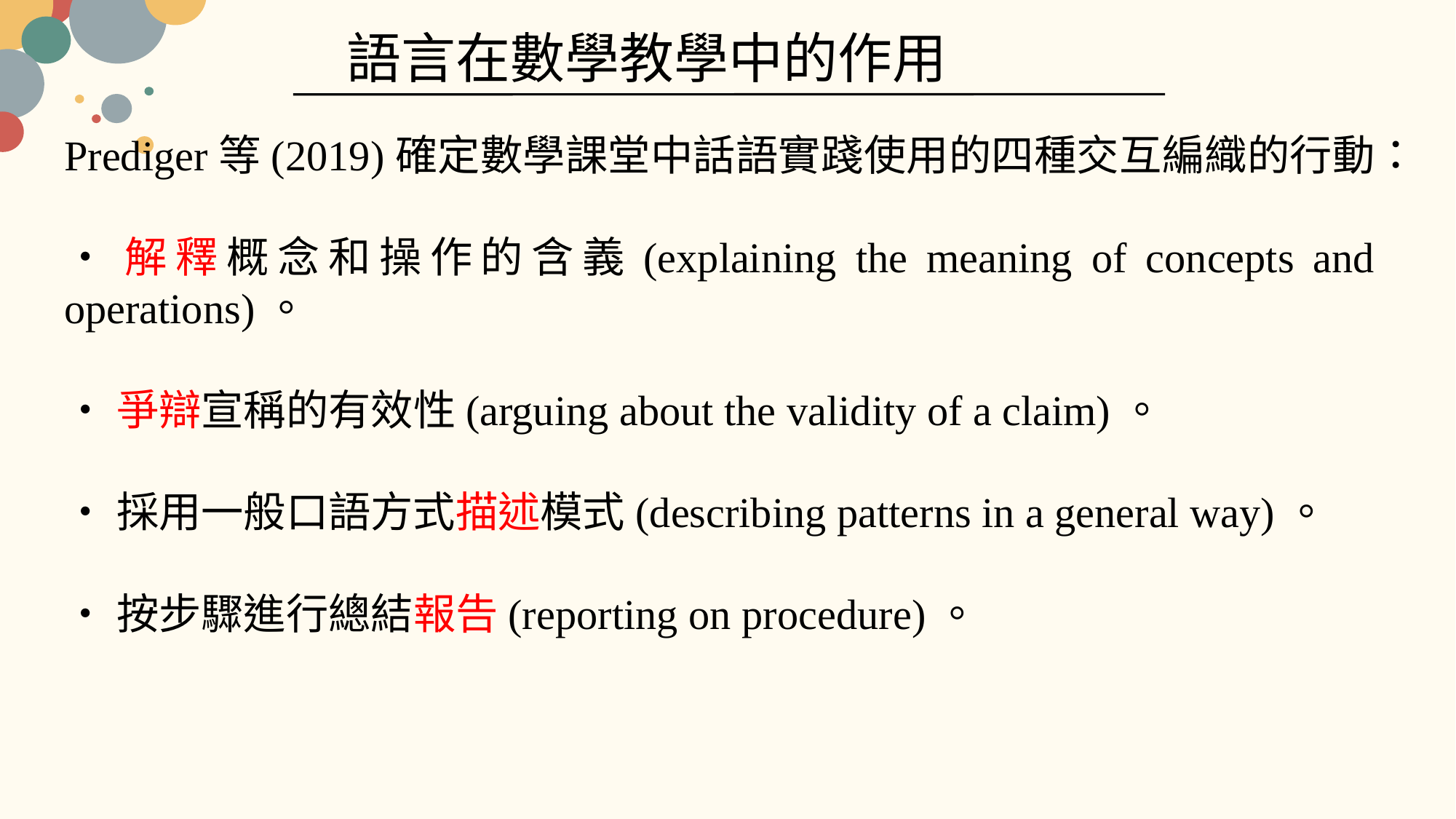

語言在數學教學中的作用
Prediger等(2019)確定數學課堂中話語實踐使用的四種交互編織的行動：

•解釋概念和操作的含義(explaining the meaning of concepts and operations)。

•爭辯宣稱的有效性(arguing about the validity of a claim)。

•採用一般口語方式描述模式(describing patterns in a general way)。

•按步驟進行總結報告(reporting on procedure)。